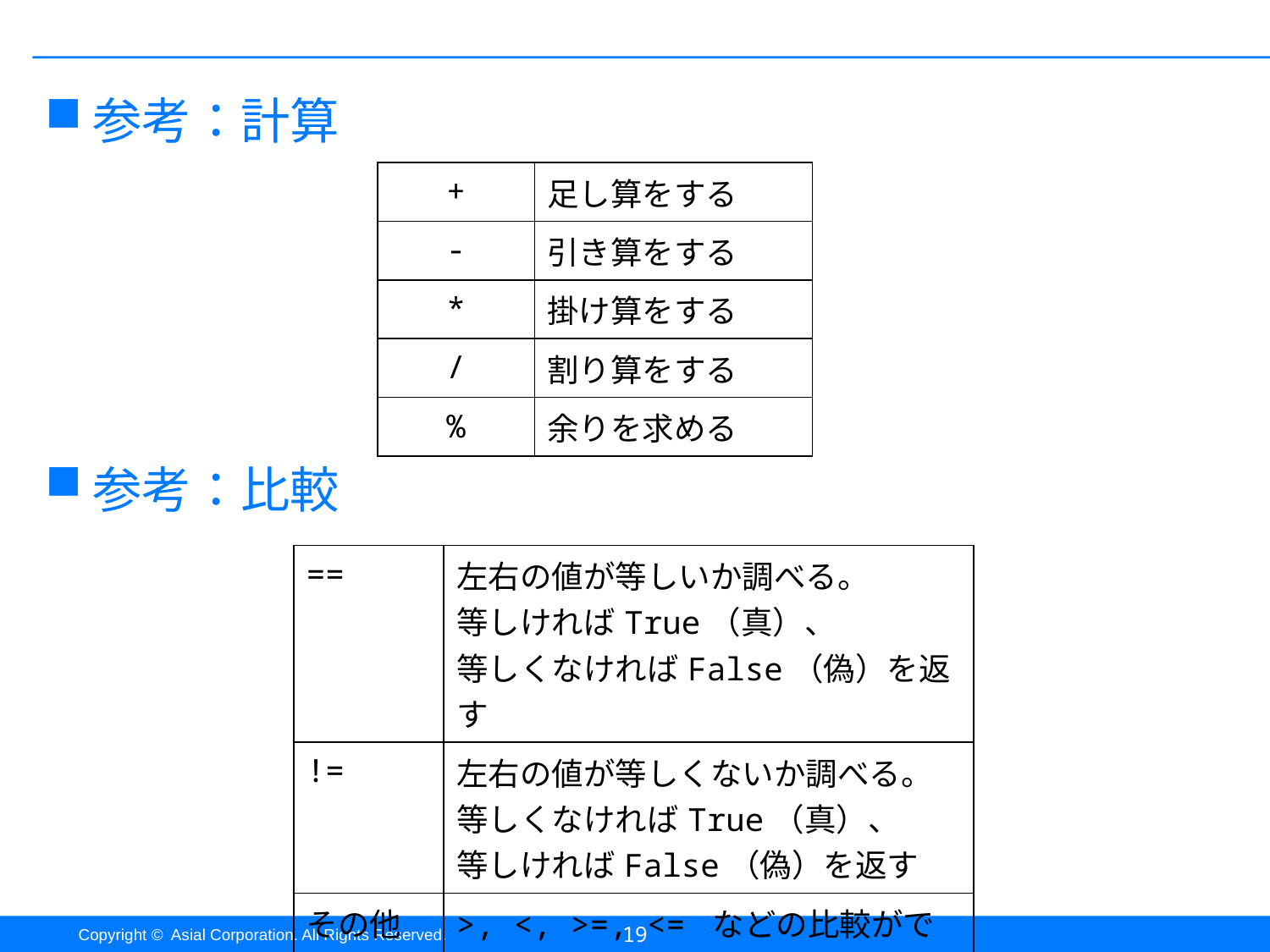

#

参考：計算

参考：比較
| + | 足し算をする |
| --- | --- |
| - | 引き算をする |
| \* | 掛け算をする |
| / | 割り算をする |
| % | 余りを求める |
| == | 左右の値が等しいか調べる。 等しければTrue（真）、 等しくなければFalse（偽）を返す |
| --- | --- |
| != | 左右の値が等しくないか調べる。 等しくなければTrue（真）、 等しければFalse（偽）を返す |
| その他 | >, <, >=, <= などの比較ができる |
19